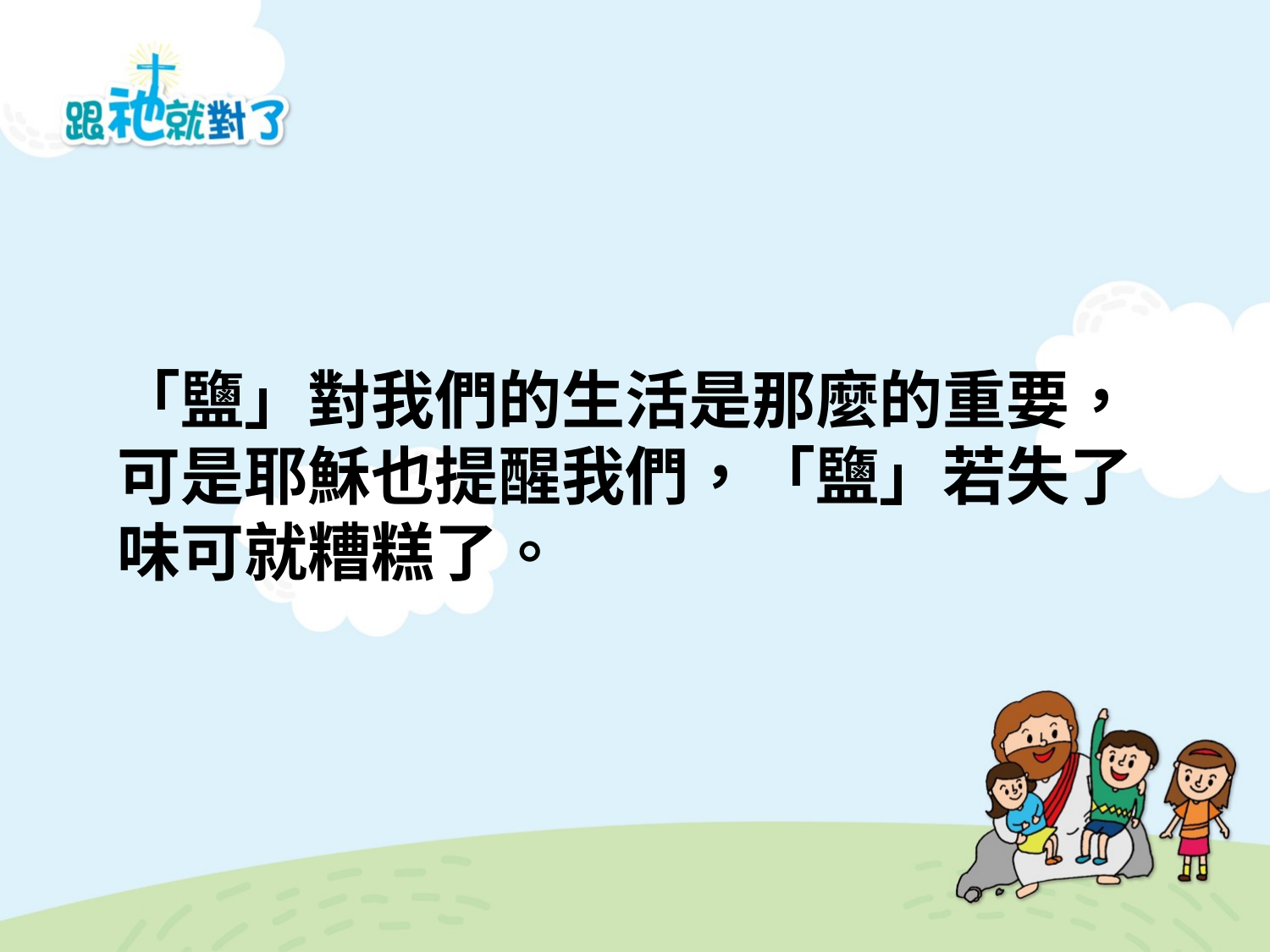

「鹽」對我們的生活是那麼的重要，可是耶穌也提醒我們，「鹽」若失了味可就糟糕了。